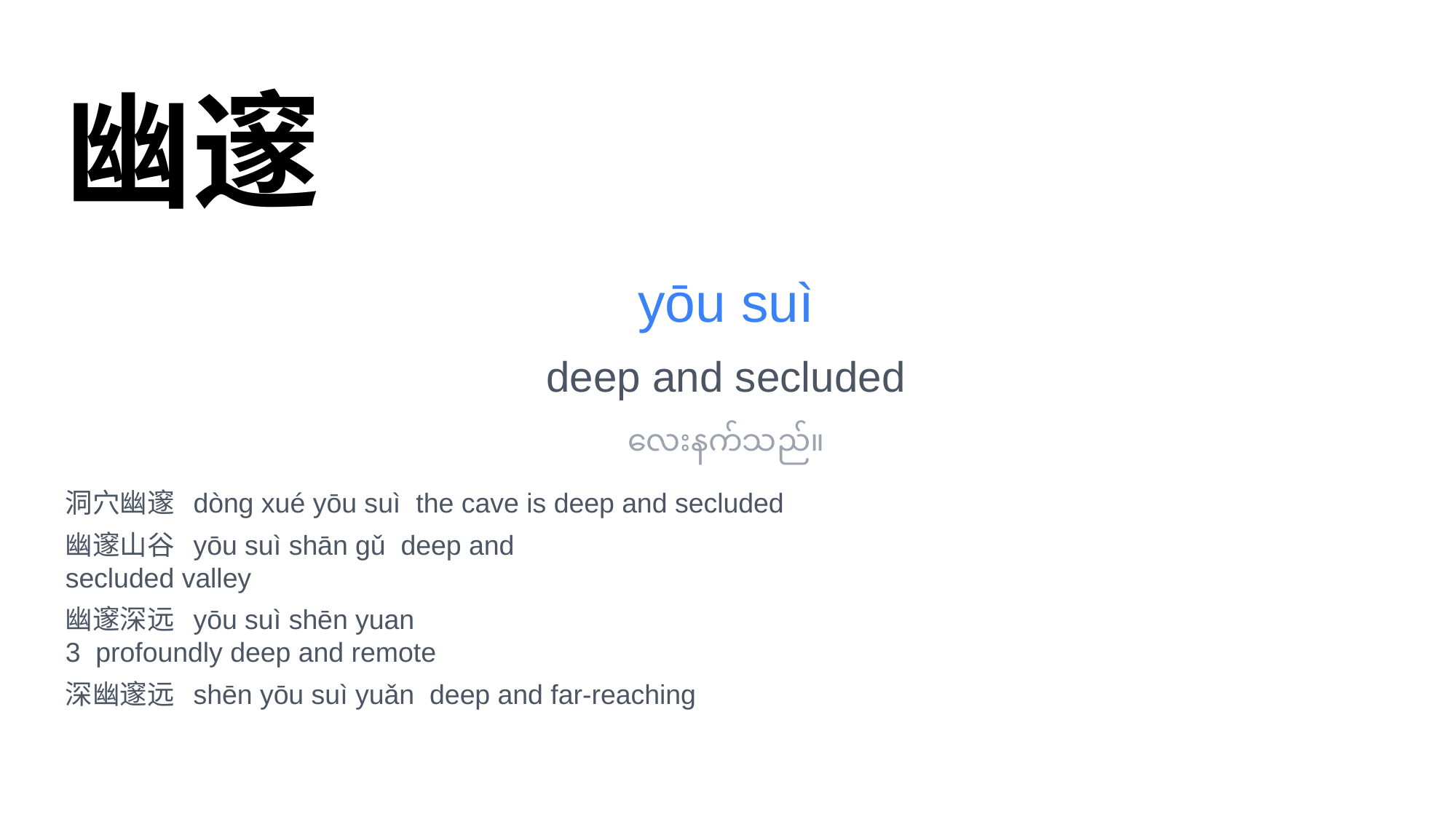

幽邃
yōu suì
deep and secluded
လေးနက်သည်။
洞穴幽邃  dòng xué yōu suì  the cave is deep and secluded
幽邃山谷  yōu suì shān gǔ  deep and
secluded valley
幽邃深远  yōu suì shēn yuan
3  profoundly deep and remote
深幽邃远  shēn yōu suì yuǎn  deep and far-reaching